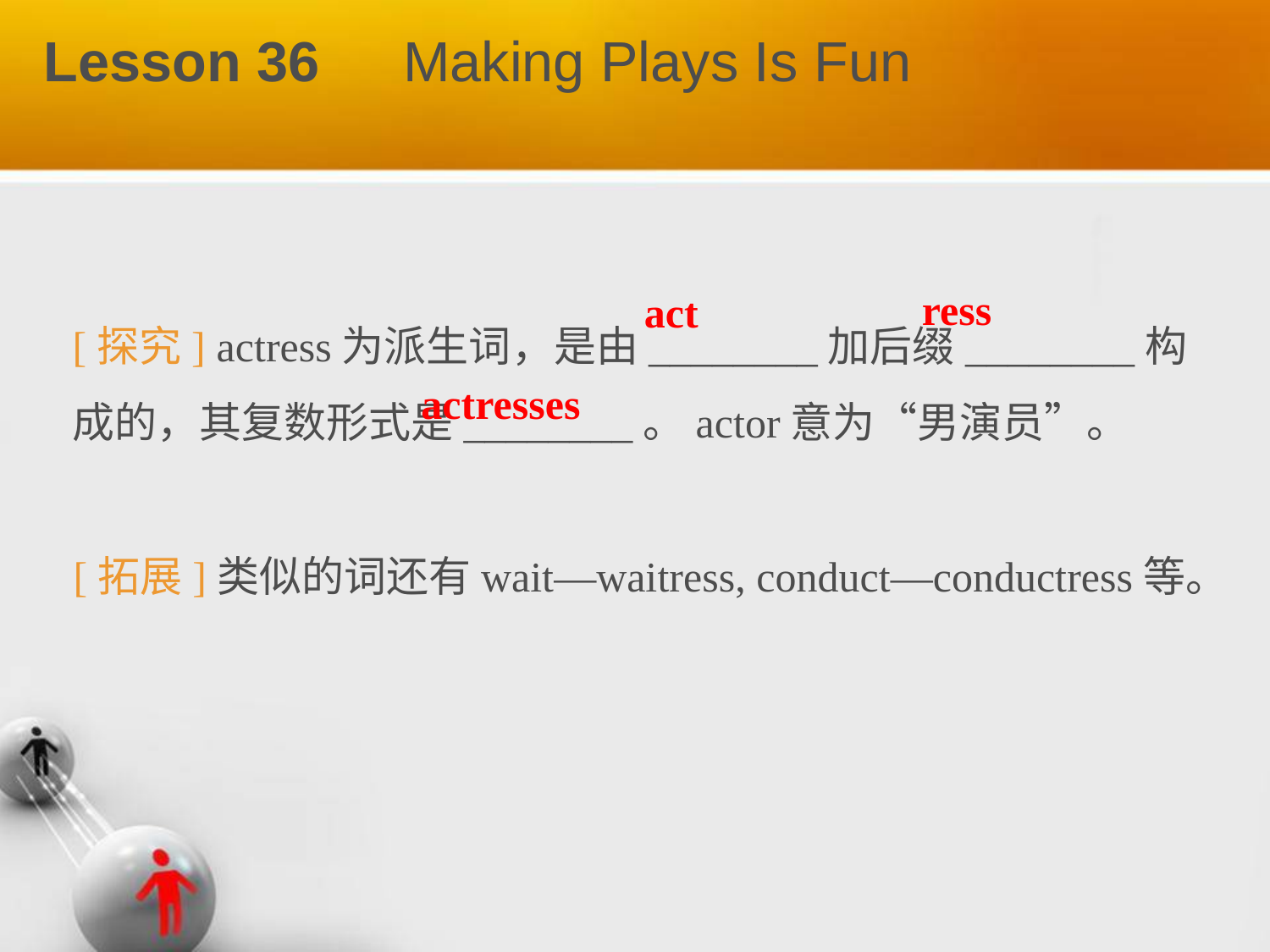

Lesson 36　Making Plays Is Fun
­ress
act
[探究] actress为派生词，是由________加后缀________构成的，其复数形式是________。actor意为“男演员”。
actresses
[拓展]类似的词还有wait—waitress, conduct—conductress等。